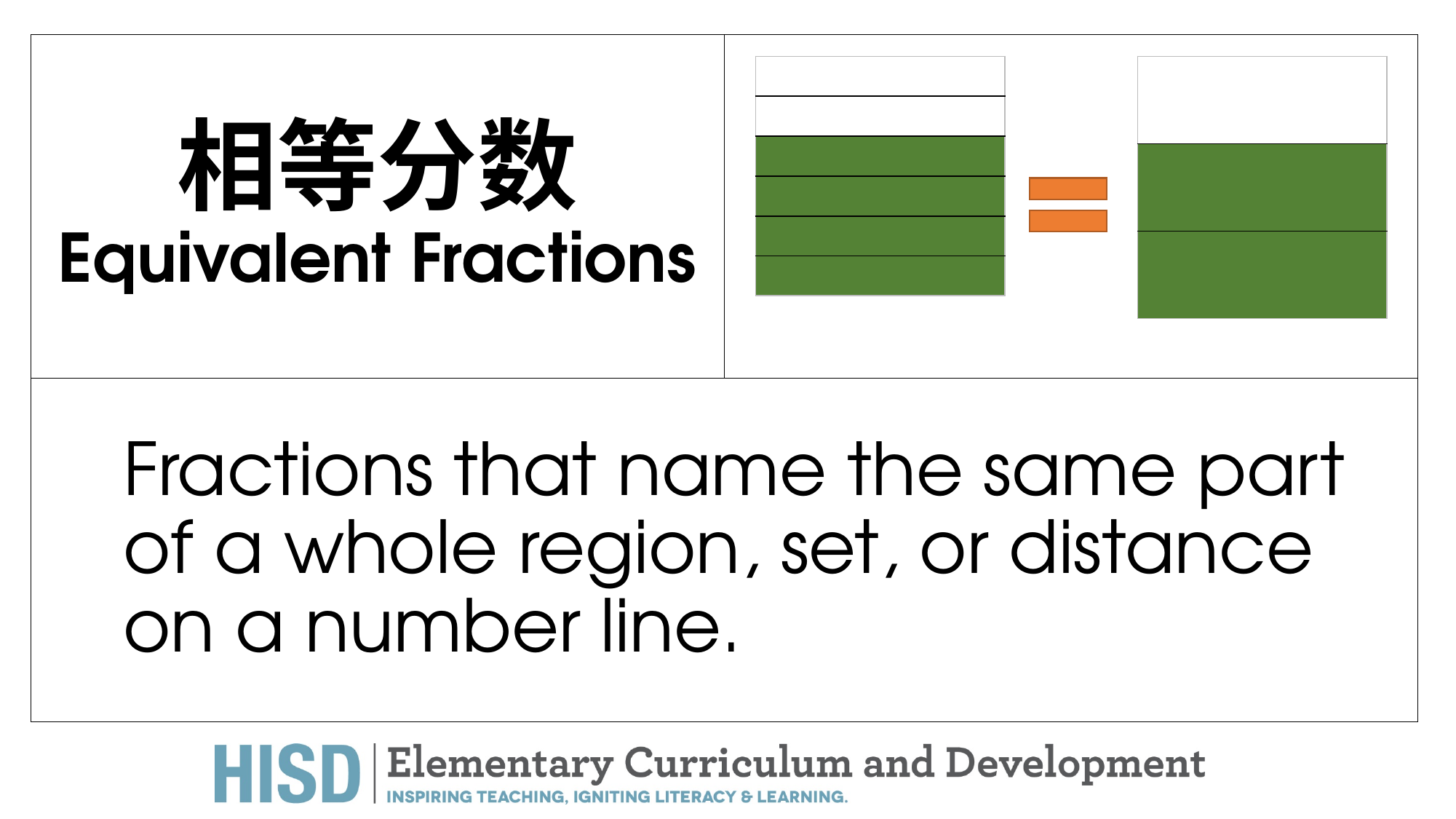

# 相等分数 Equivalent Fractions

|  |
| --- |
|  |
|  |
|  |
|  |
|  |
|  |
| --- |
|  |
|  |

Fractions that name the same part of a whole region, set, or distance on a number line.